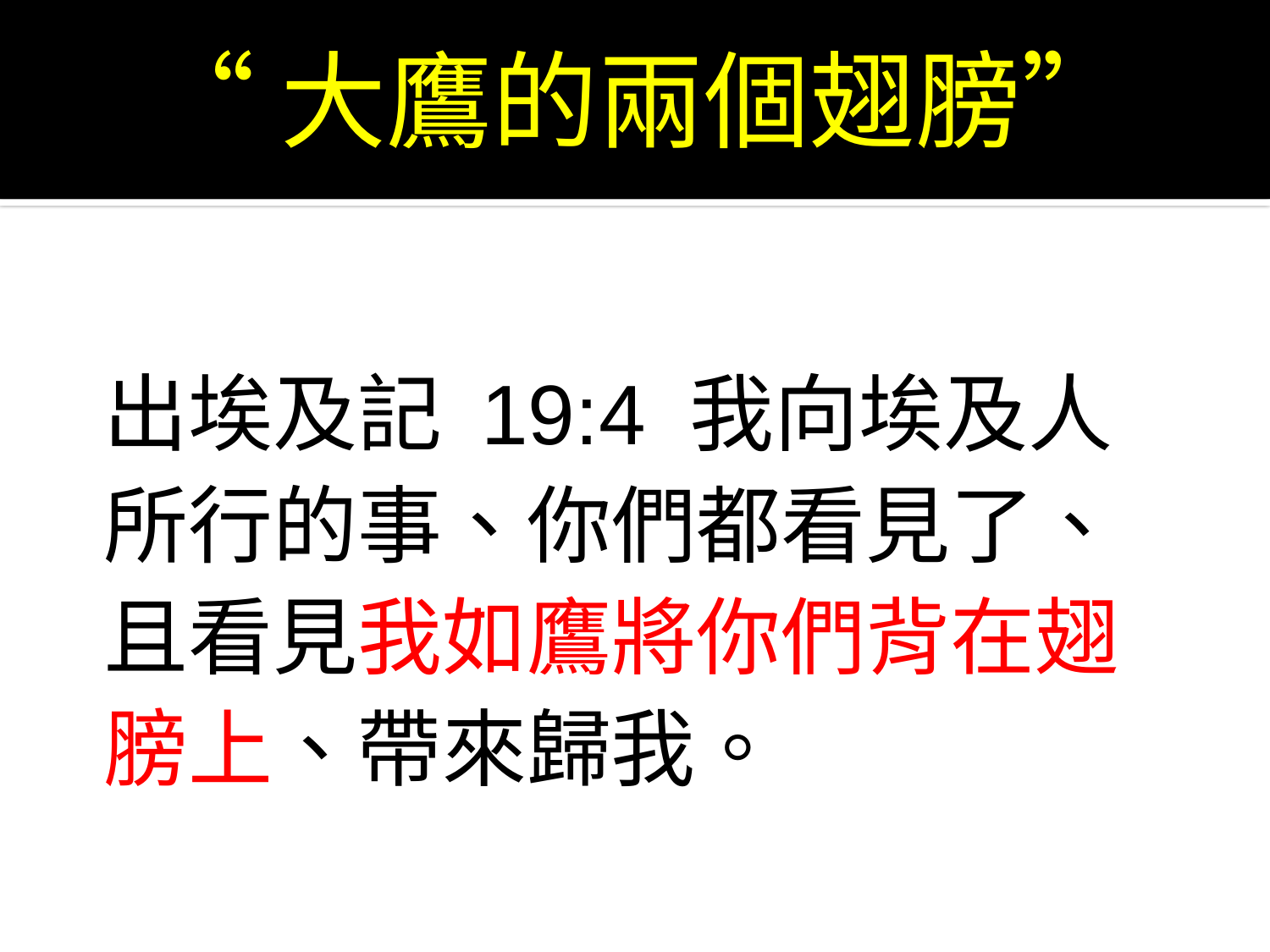

# “大鷹的兩個翅膀”
出埃及記 19:4 我向埃及人所行的事、你們都看見了、且看見我如鷹將你們背在翅膀上、帶來歸我。